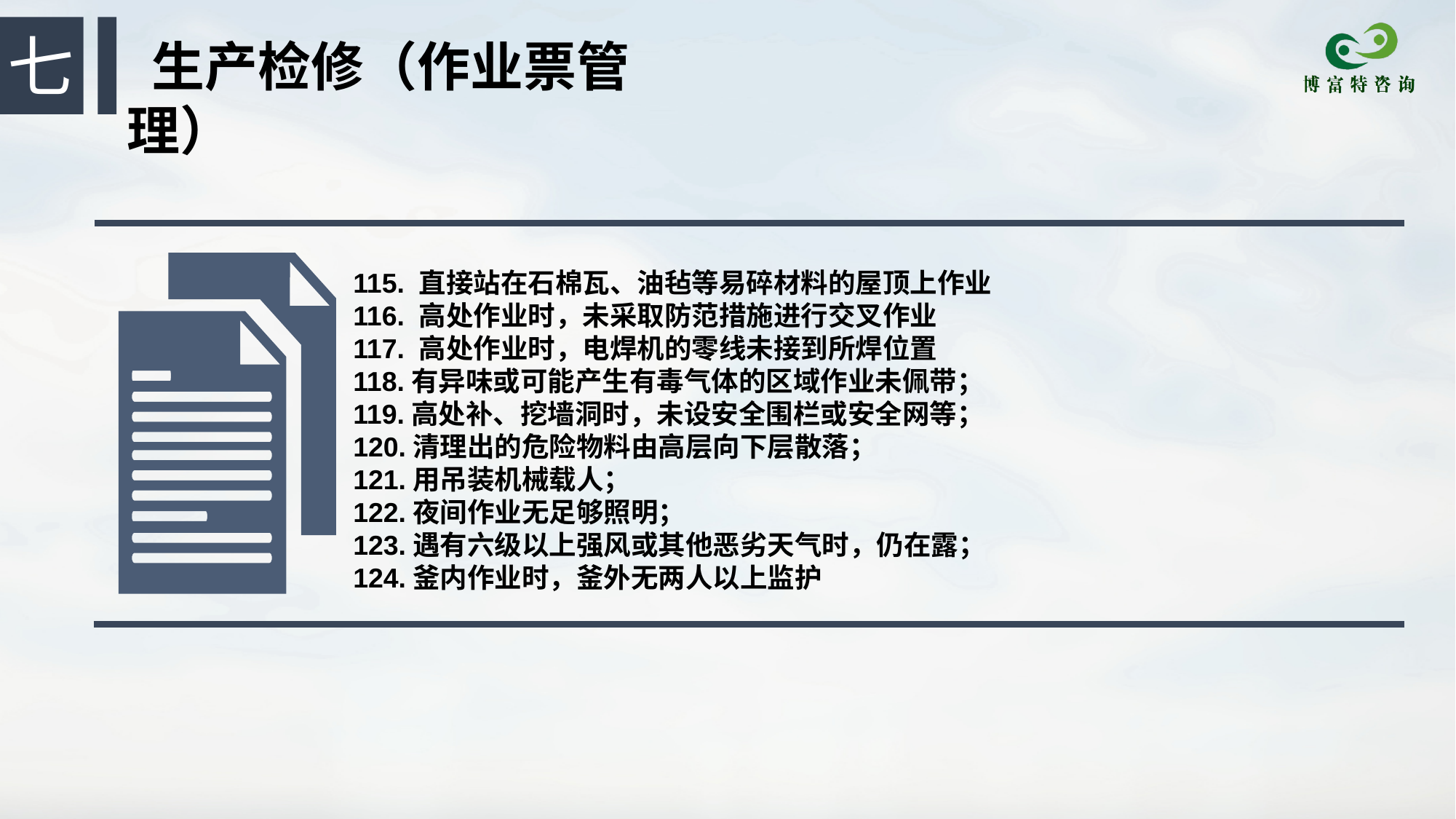

七

 生产检修（作业票管理）
115. 直接站在石棉瓦、油毡等易碎材料的屋顶上作业
116. 高处作业时，未采取防范措施进行交叉作业
117. 高处作业时，电焊机的零线未接到所焊位置
118.有异味或可能产生有毒气体的区域作业未佩带；
119.高处补、挖墙洞时，未设安全围栏或安全网等；
120.清理出的危险物料由高层向下层散落；
121.用吊装机械载人；
122.夜间作业无足够照明；
123.遇有六级以上强风或其他恶劣天气时，仍在露；
124.釜内作业时，釜外无两人以上监护